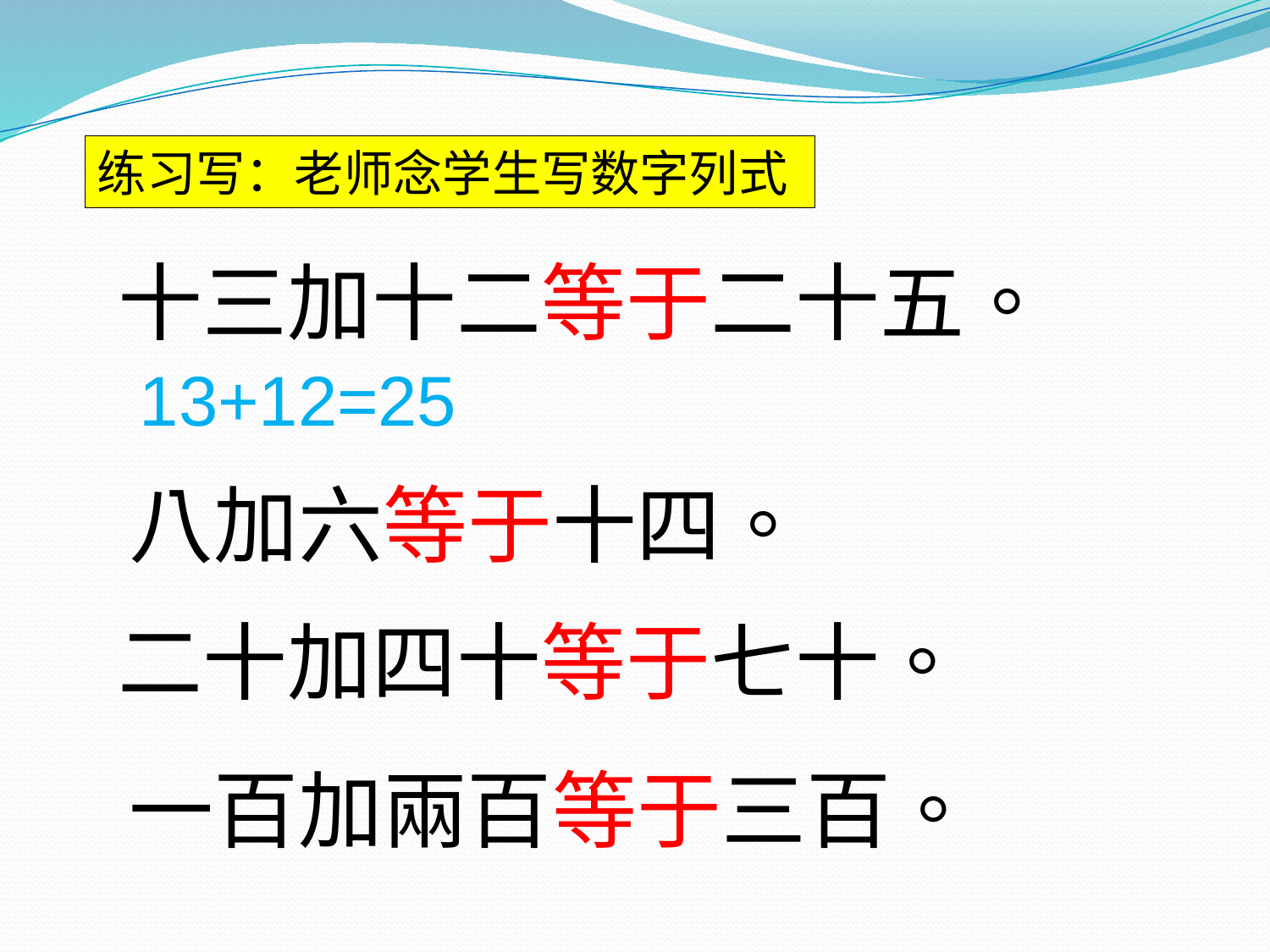

练习写：老师念学生写数字列式
十三加十二等于二十五。
13+12=25
八加六等于十四。
二十加四十等于七十。
一百加兩百等于三百。